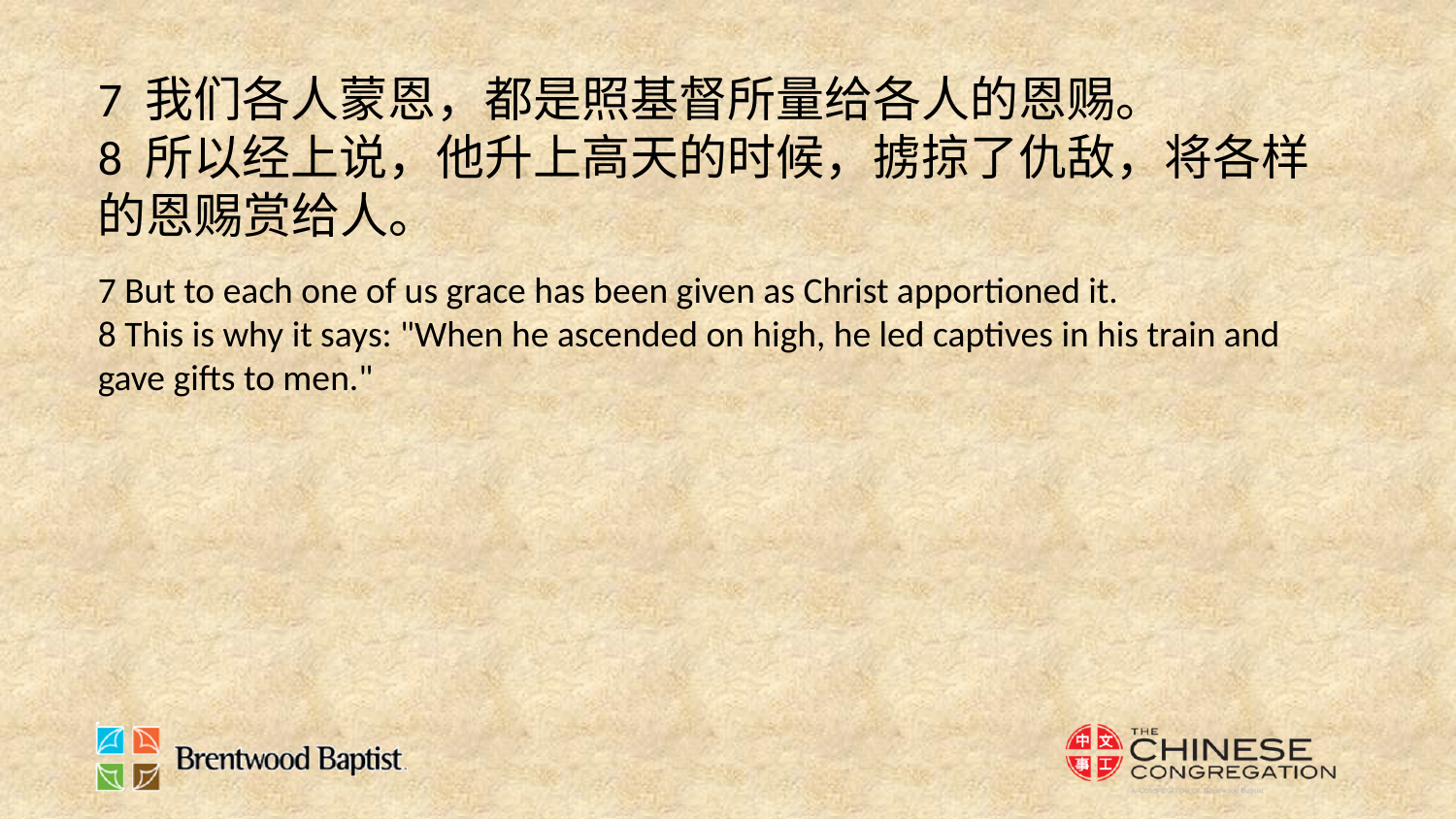

7 我们各人蒙恩，都是照基督所量给各人的恩赐。
8 所以经上说，他升上高天的时候，掳掠了仇敌，将各样的恩赐赏给人。

7 But to each one of us grace has been given as Christ apportioned it.
8 This is why it says: "When he ascended on high, he led captives in his train and gave gifts to men."